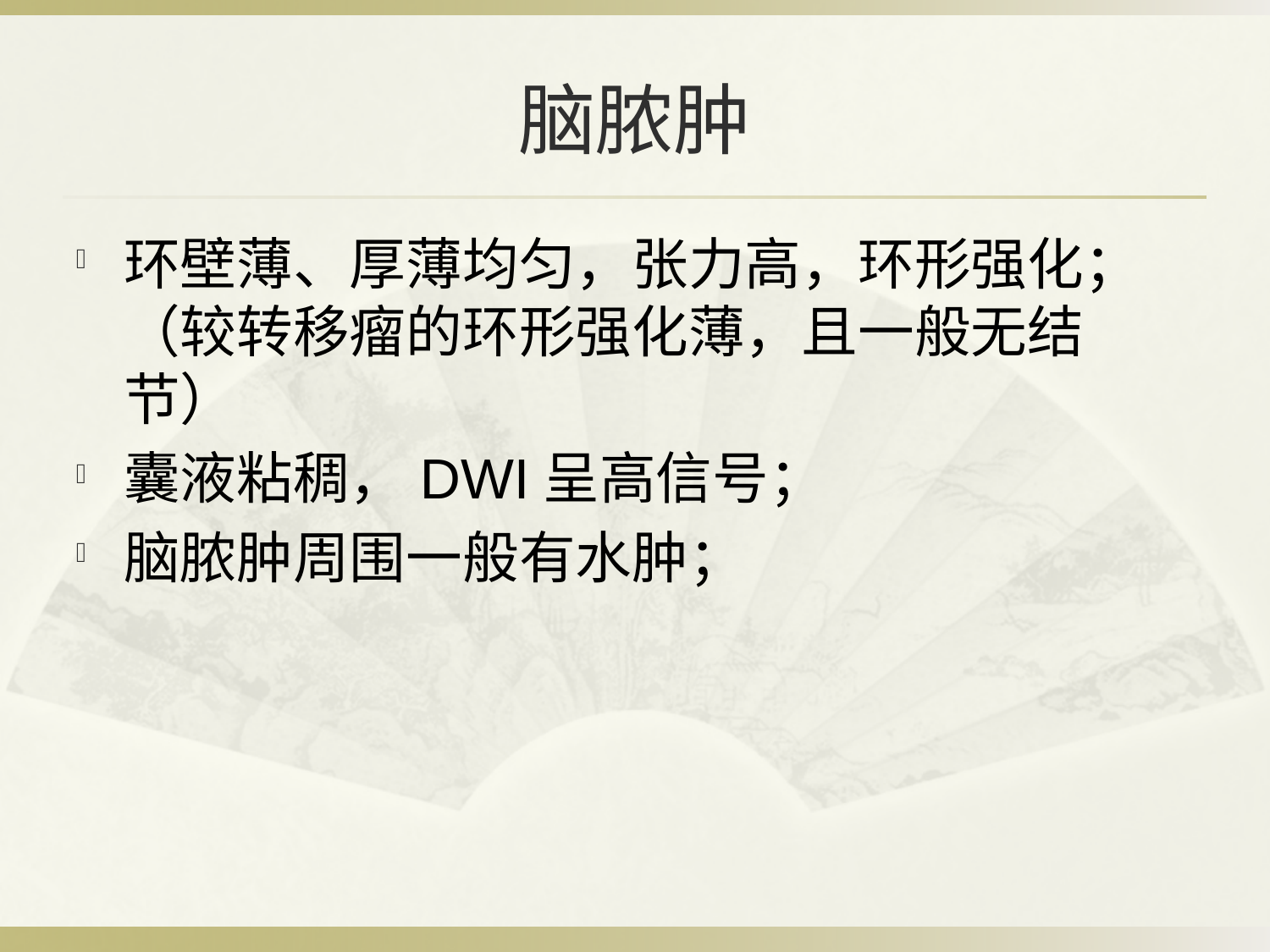

# 脑脓肿
环壁薄、厚薄均匀，张力高，环形强化；（较转移瘤的环形强化薄，且一般无结节）
囊液粘稠，DWI呈高信号；
脑脓肿周围一般有水肿；